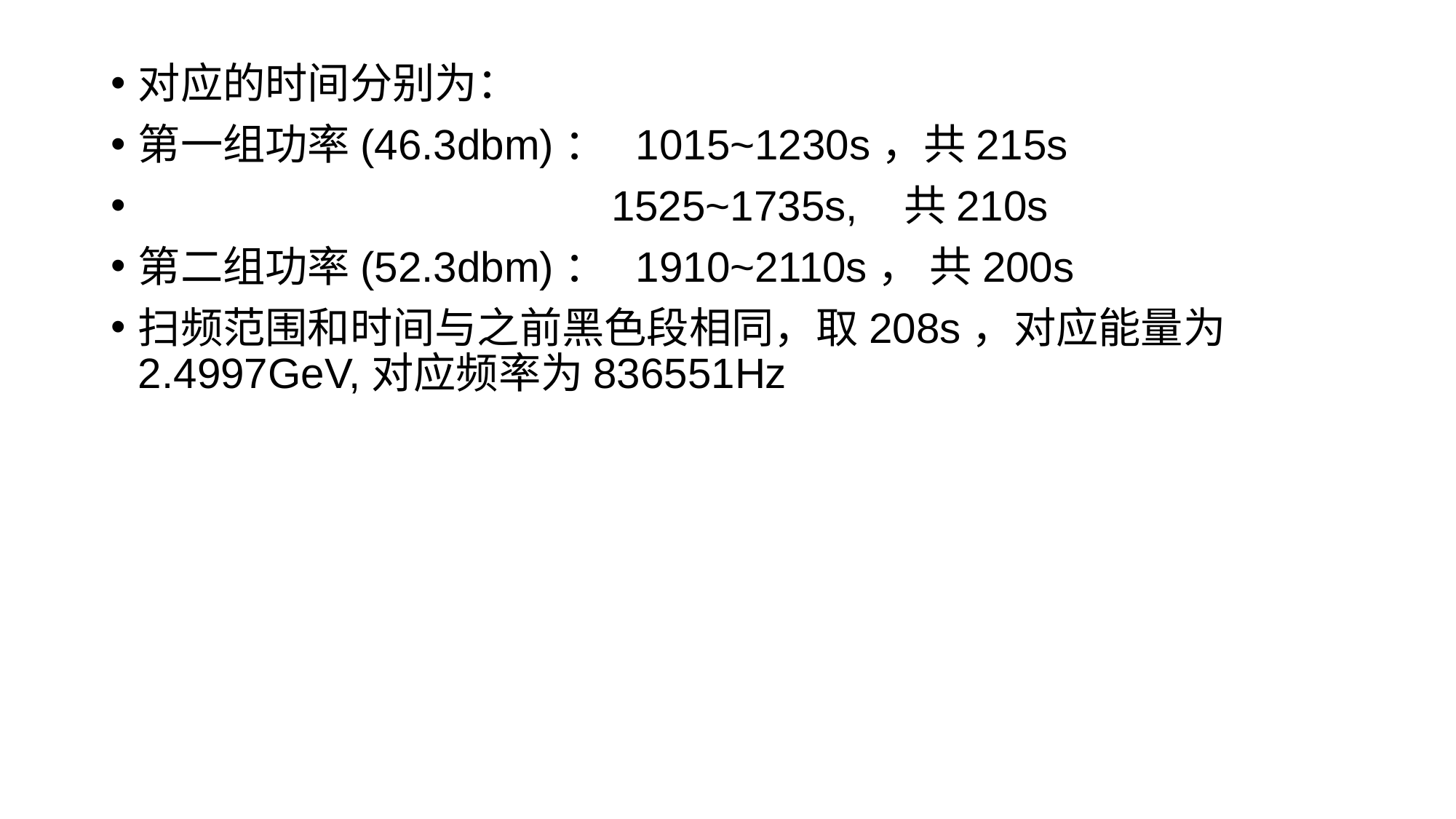

对应的时间分别为：
第一组功率(46.3dbm)：  1015~1230s，共215s
                                        1525~1735s,   共210s
第二组功率(52.3dbm)：  1910~2110s， 共200s
扫频范围和时间与之前黑色段相同，取208s，对应能量为2.4997GeV,对应频率为836551Hz